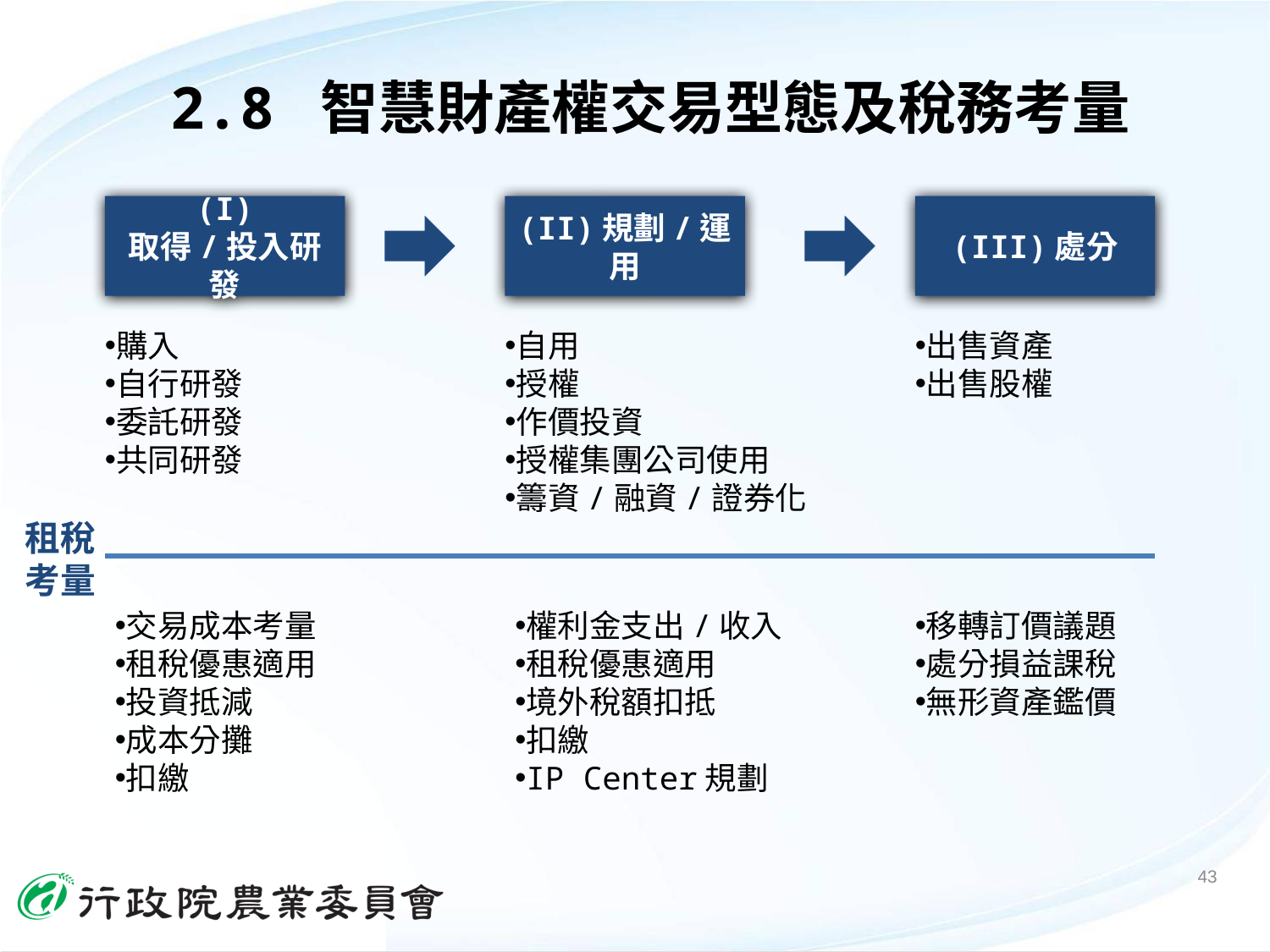

# 2.8 智慧財產權交易型態及稅務考量
(I)
取得/投入研發
(II)規劃/運用
(III)處分

購入
自行研發
委託研發
共同研發
自用
授權
作價投資
授權集團公司使用
籌資/融資/證券化
出售資產
出售股權
租稅考量
交易成本考量
租稅優惠適用
投資抵減
成本分攤
扣繳

權利金支出/收入
租稅優惠適用
境外稅額扣抵
扣繳
IP Center規劃

移轉訂價議題
處分損益課稅
無形資產鑑價

43